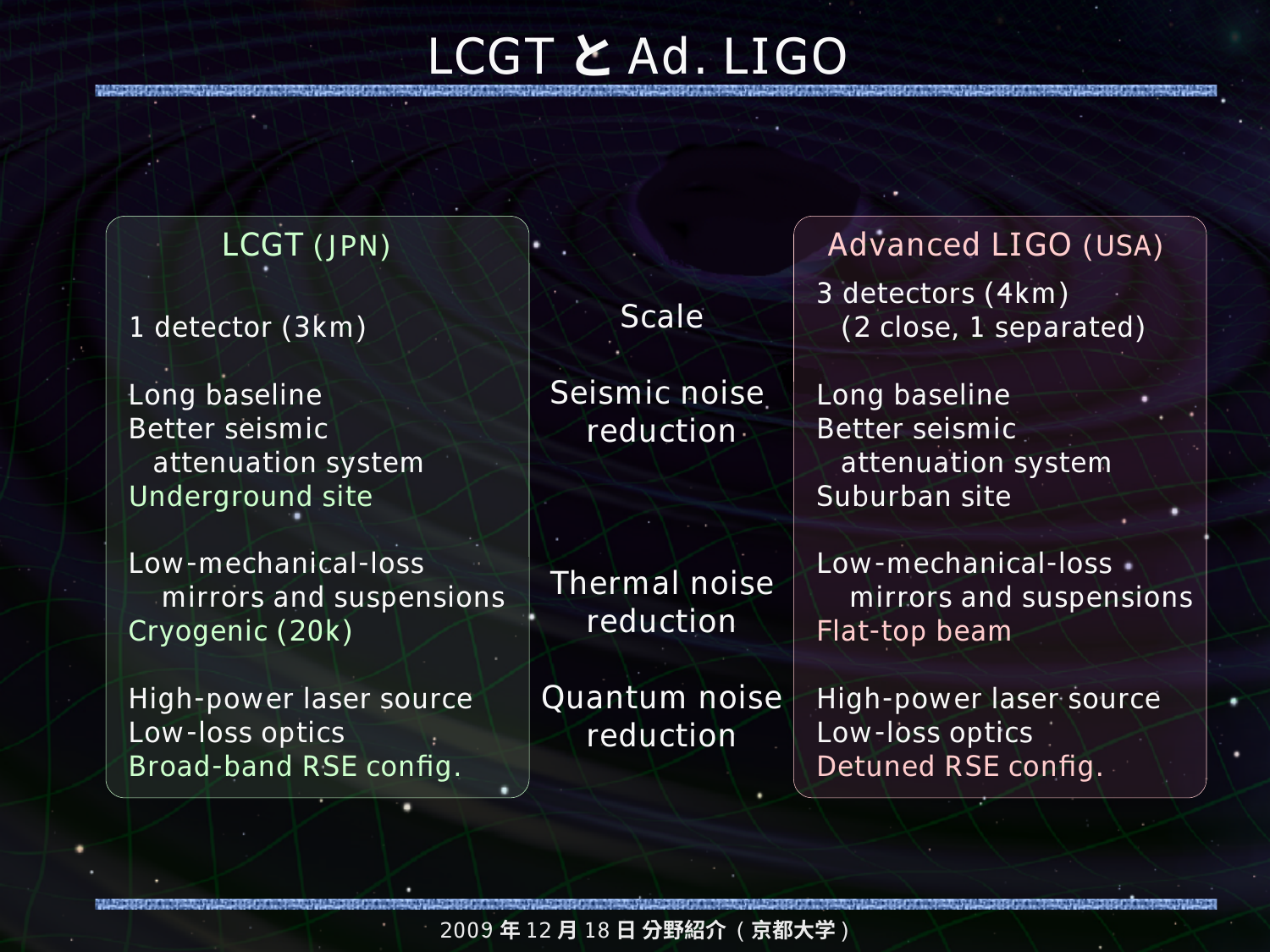

# LCGTとAd. LIGO

LCGT (JPN)
Advanced LIGO (USA)

1 detector (3km)

Long baseline
Better seismic
   attenuation system
Underground site

Low-mechanical-loss
    mirrors and suspensions
Cryogenic (20k)

High-power laser source
Low-loss optics
Broad-band RSE config.
3 detectors (4km)
   (2 close, 1 separated)

Long baseline
Better seismic
   attenuation system
Suburban site

Low-mechanical-loss
    mirrors and suspensions
Flat-top beam

High-power laser source
Low-loss optics
Detuned RSE config.
Scale

Seismic noise
reduction

Thermal noise
reduction

Quantum noise
reduction
2009年12月18日 分野紹介 (京都大学)